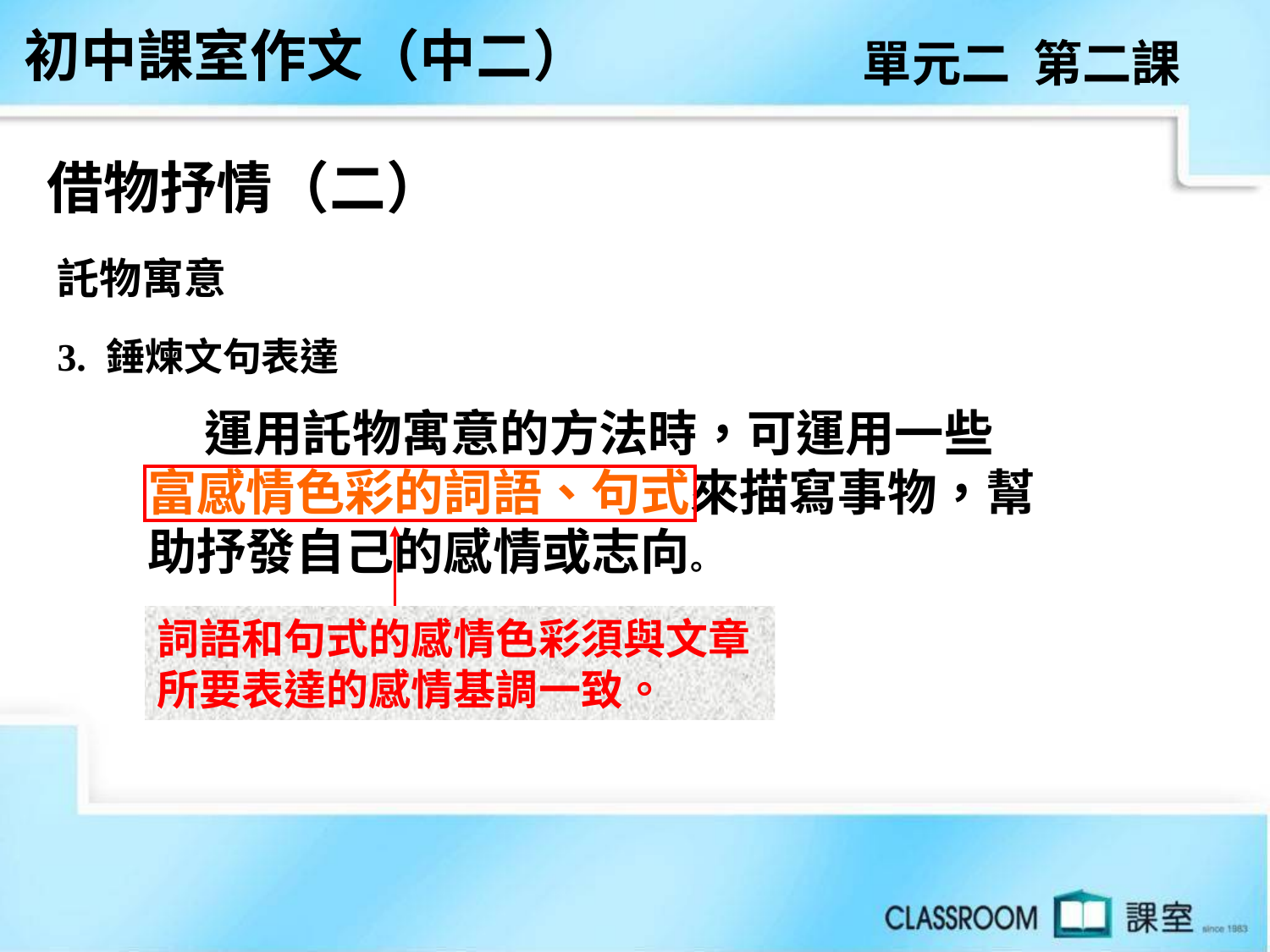

初中課室作文（中二）
單元二  第二課
借物抒情（二）
託物寓意
3. 錘煉文句表達
    運用託物寓意的方法時，可運用一些
富感情色彩的詞語、句式來描寫事物，幫
助抒發自己的感情或志向。

詞語和句式的感情色彩須與文章所要表達的感情基調一致。